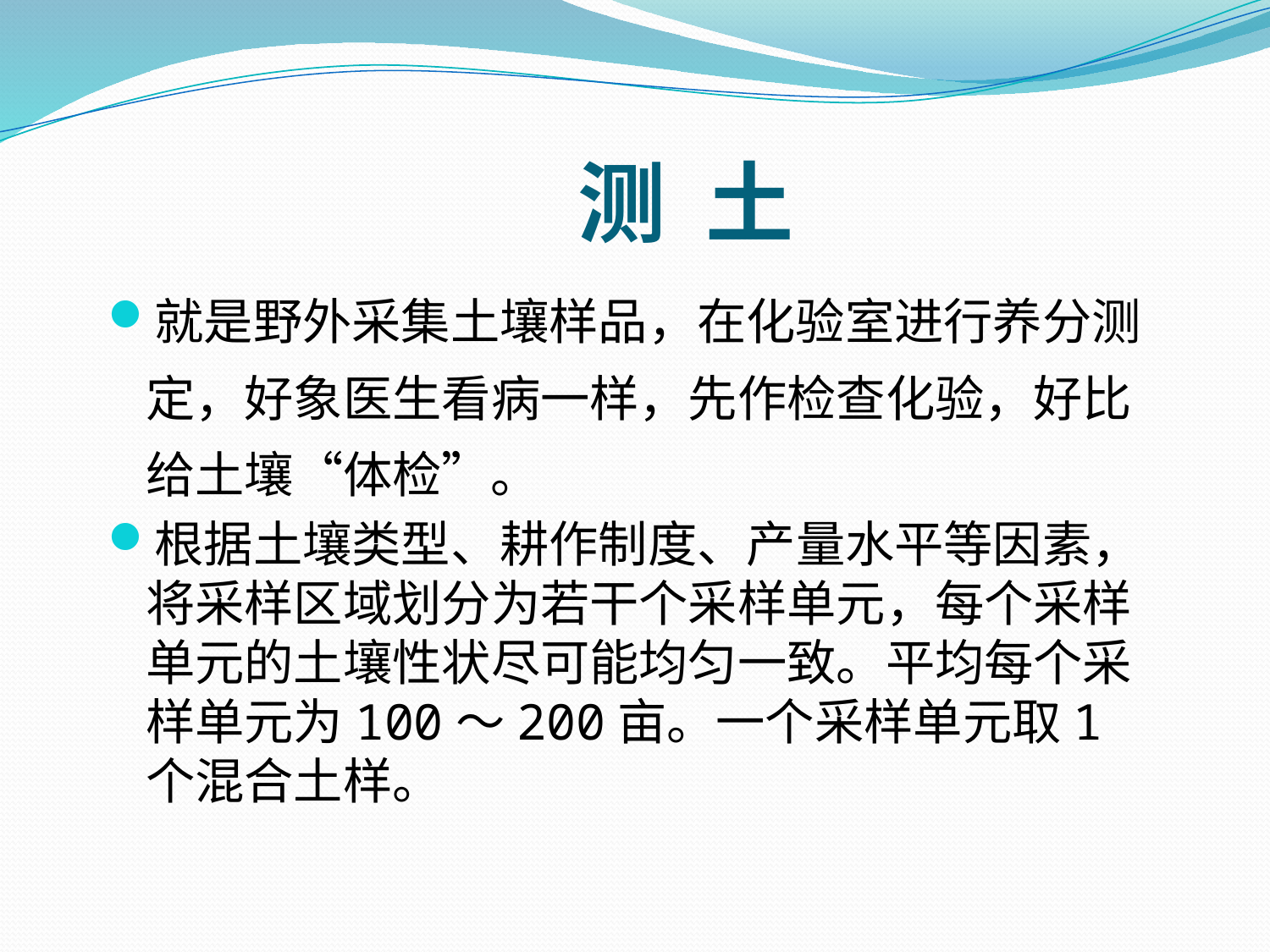

# 测  土
就是野外采集土壤样品，在化验室进行养分测定，好象医生看病一样，先作检查化验，好比给土壤“体检”。
根据土壤类型、耕作制度、产量水平等因素，将采样区域划分为若干个采样单元，每个采样单元的土壤性状尽可能均匀一致。平均每个采样单元为100～200亩。一个采样单元取1个混合土样。